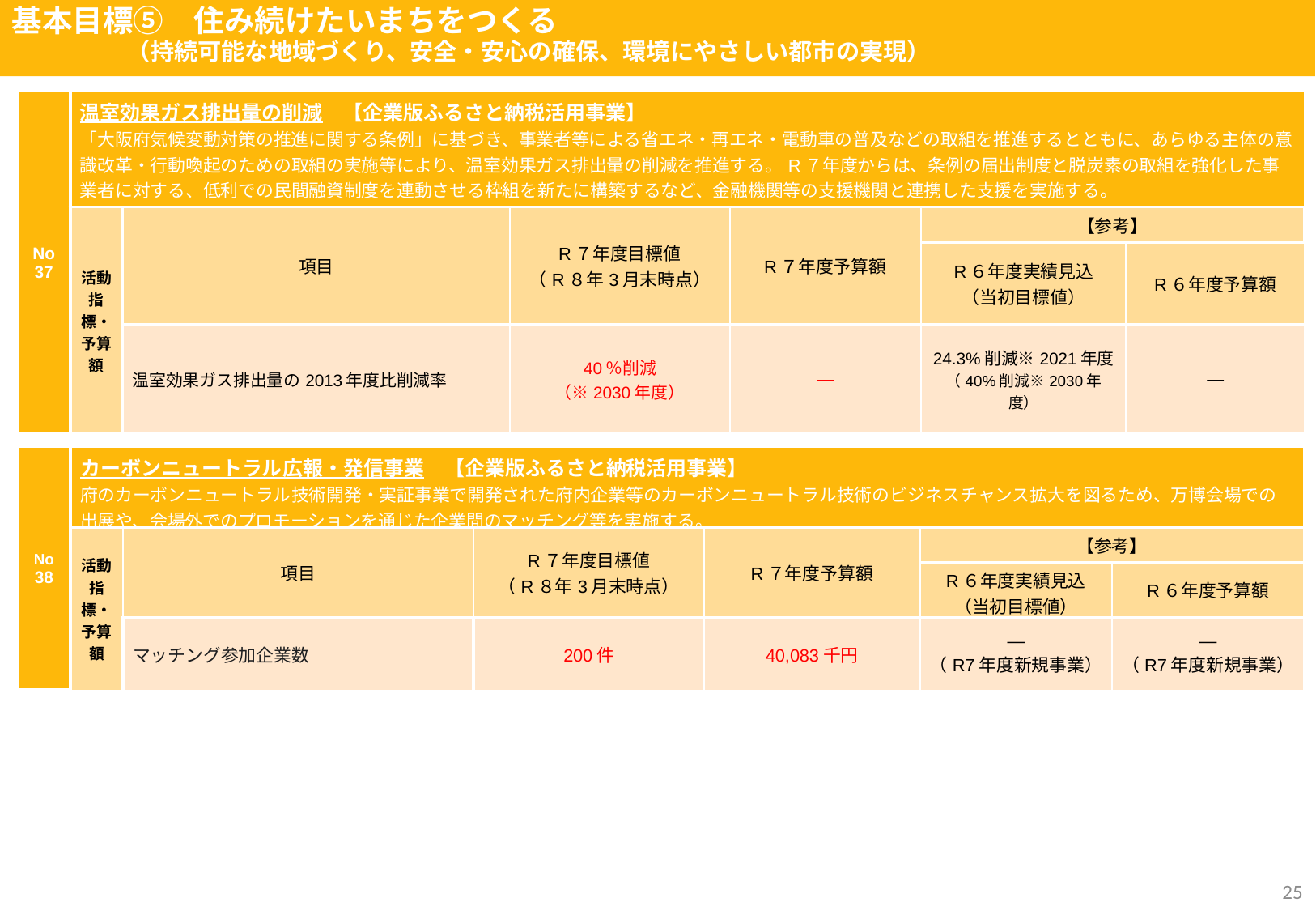

基本的方向（１）持続可能な地域づくり
基本的方向（２）安全・安心の確保
基本的方向（３）環境にやさしい都市の実現
基本目標⑤　住み続けたいまちをつくる
                    （持続可能な地域づくり、安全・安心の確保、環境にやさしい都市の実現）
| No 37 | 温室効果ガス排出量の削減　【企業版ふるさと納税活用事業】 「大阪府気候変動対策の推進に関する条例」に基づき、事業者等による省エネ・再エネ・電動車の普及などの取組を推進するとともに、あらゆる主体の意識改革・行動喚起のための取組の実施等により、温室効果ガス排出量の削減を推進する。R７年度からは、条例の届出制度と脱炭素の取組を強化した事業者に対する、低利での民間融資制度を連動させる枠組を新たに構築するなど、金融機関等の支援機関と連携した支援を実施する。 |  |  |  |  |  |
| --- | --- | --- | --- | --- | --- | --- |
|  | 活動指標・予算額 | 項目 | R７年度目標値 （R８年3月末時点） | R７年度予算額 | 【参考】 | 予算執行額 （予算額） |
|  |  |  | R6年度目標値 （令和6年3月末時点） | 令和6年度予算額 | R６年度実績見込 （当初目標値） | R６年度予算額 |
|  |  | 温室効果ガス排出量の2013年度比削減率 | 40％削減 （※2030年度） | ― | 24.3%削減※2021年度 （40%削減※2030年度） | ― |
| No 38 | カーボンニュートラル広報・発信事業　【企業版ふるさと納税活用事業】 府のカーボンニュートラル技術開発・実証事業で開発された府内企業等のカーボンニュートラル技術のビジネスチャンス拡大を図るため、万博会場での出展や、会場外でのプロモーションを通じた企業間のマッチング等を実施する。 |  |  |  |  |  |
| --- | --- | --- | --- | --- | --- | --- |
|  | 活動指標・予算額 | 項目 | R７年度目標値 （R８年3月末時点） | R７年度予算額 | 【参考】 | 予算執行額 （予算額） |
|  |  |  | R6年度目標値 （令和6年3月末時点） | 令和6年度予算額 | R６年度実績見込 （当初目標値） | R６年度予算額 |
|  |  | マッチング参加企業数 | 200件 | 40,083千円 | ― （R7年度新規事業） | ― （R7年度新規事業） |
25